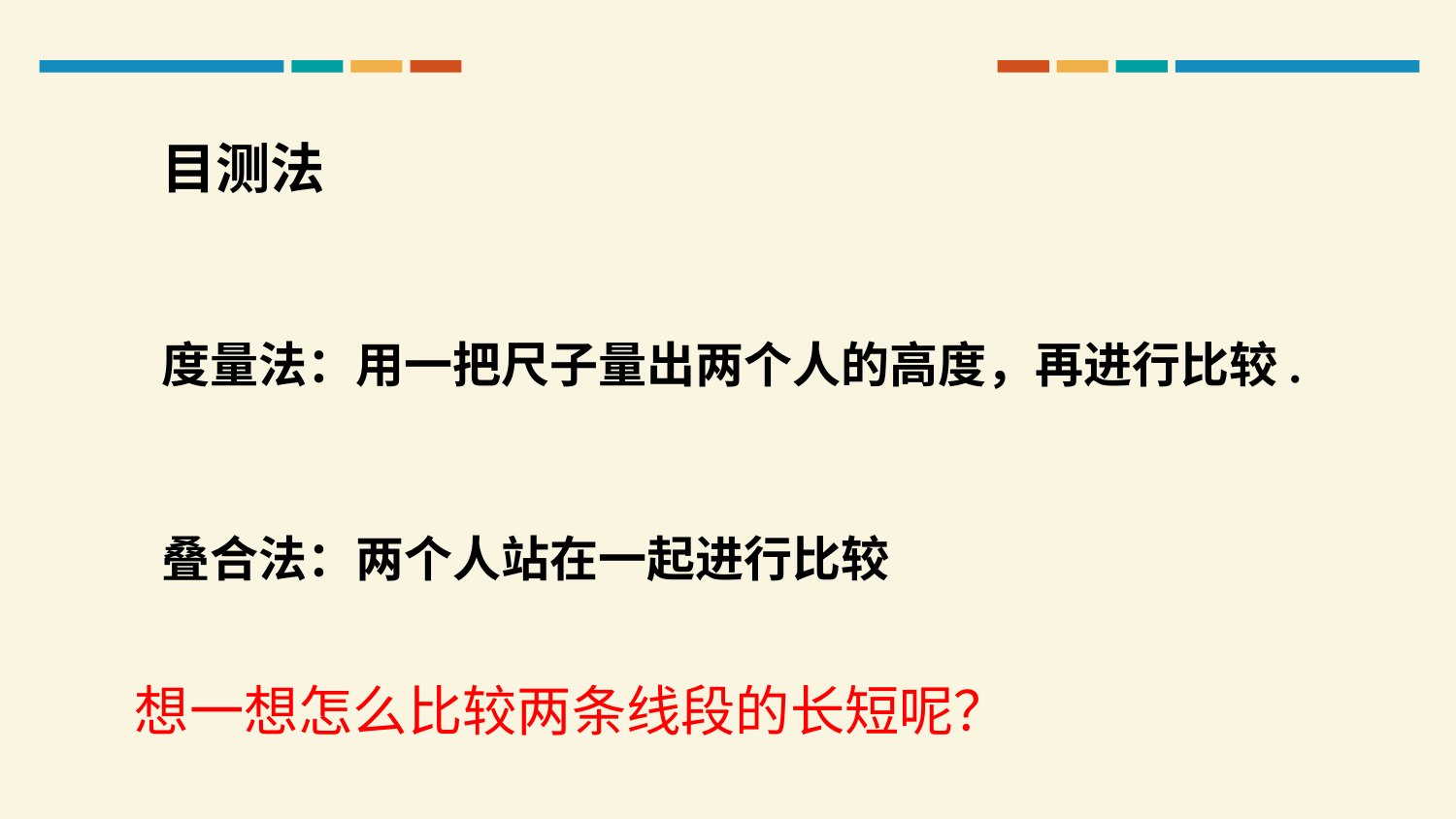

目测法
度量法：用一把尺子量出两个人的高度，再进行比较.
叠合法：两个人站在一起进行比较
想一想怎么比较两条线段的长短呢？